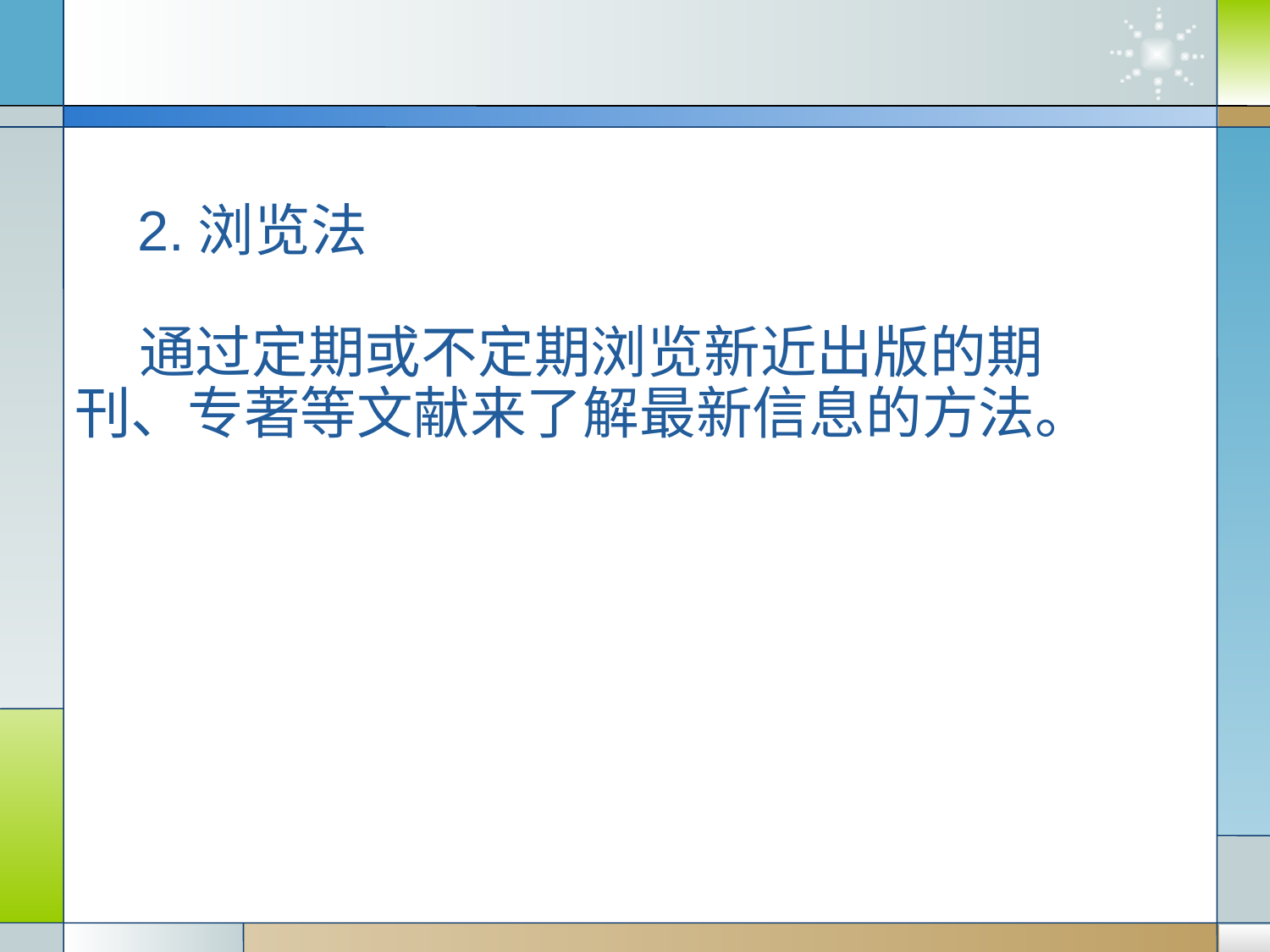

2.浏览法

    通过定期或不定期浏览新近出版的期刊、专著等文献来了解最新信息的方法。